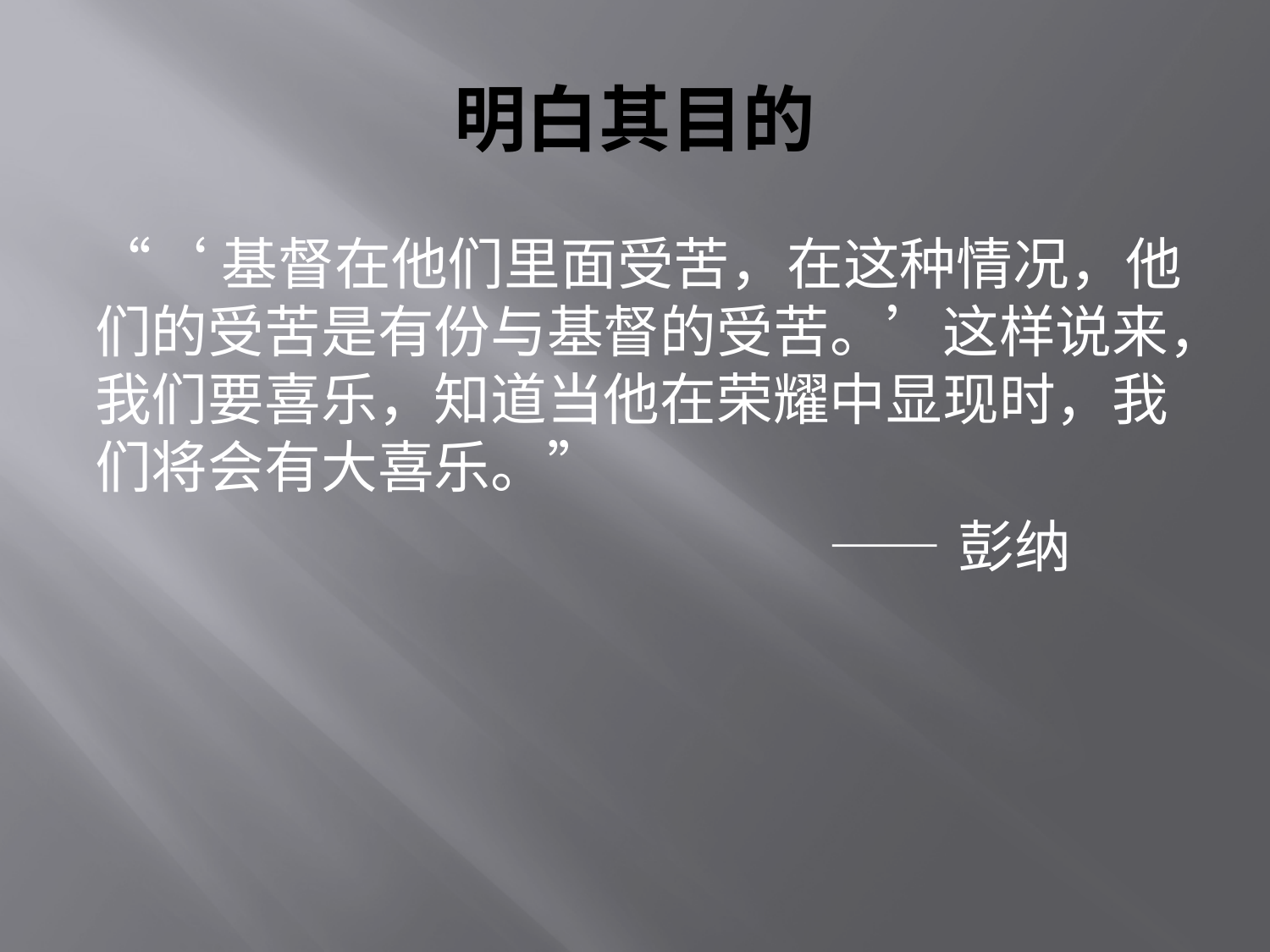

# 明白其目的
“‘基督在他们里面受苦，在这种情况，他们的受苦是有份与基督的受苦。’这样说来，我们要喜乐，知道当他在荣耀中显现时，我们将会有大喜乐。”
                                                          ——彭纳